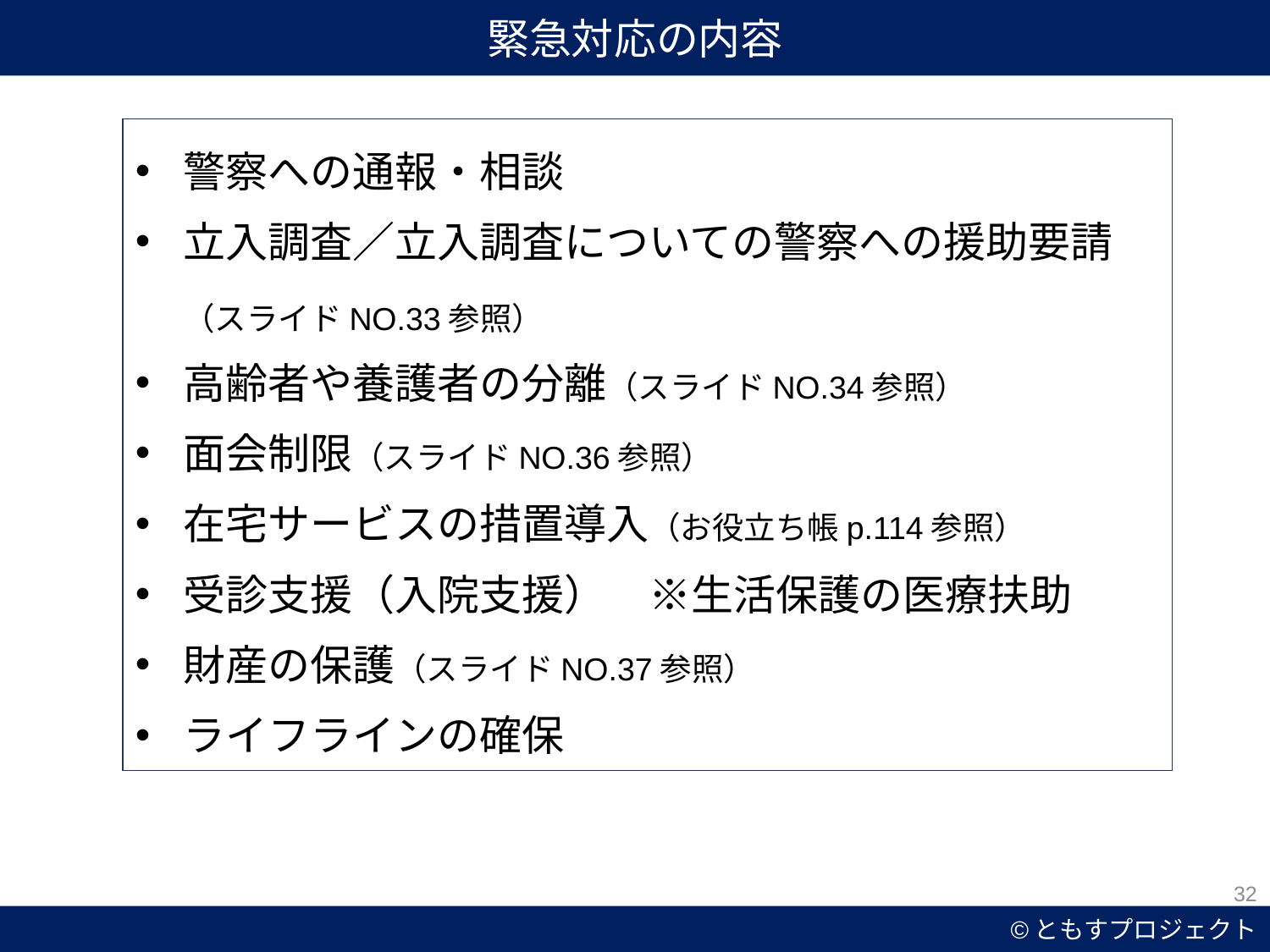

緊急対応の内容
警察への通報・相談
立入調査／立入調査についての警察への援助要請（スライドNO.33参照）
高齢者や養護者の分離（スライドNO.34参照）
面会制限（スライドNO.36参照）
在宅サービスの措置導入（お役立ち帳p.114参照）
受診支援（入院支援）　※生活保護の医療扶助
財産の保護（スライドNO.37参照）
ライフラインの確保
32
©ともすプロジェクト